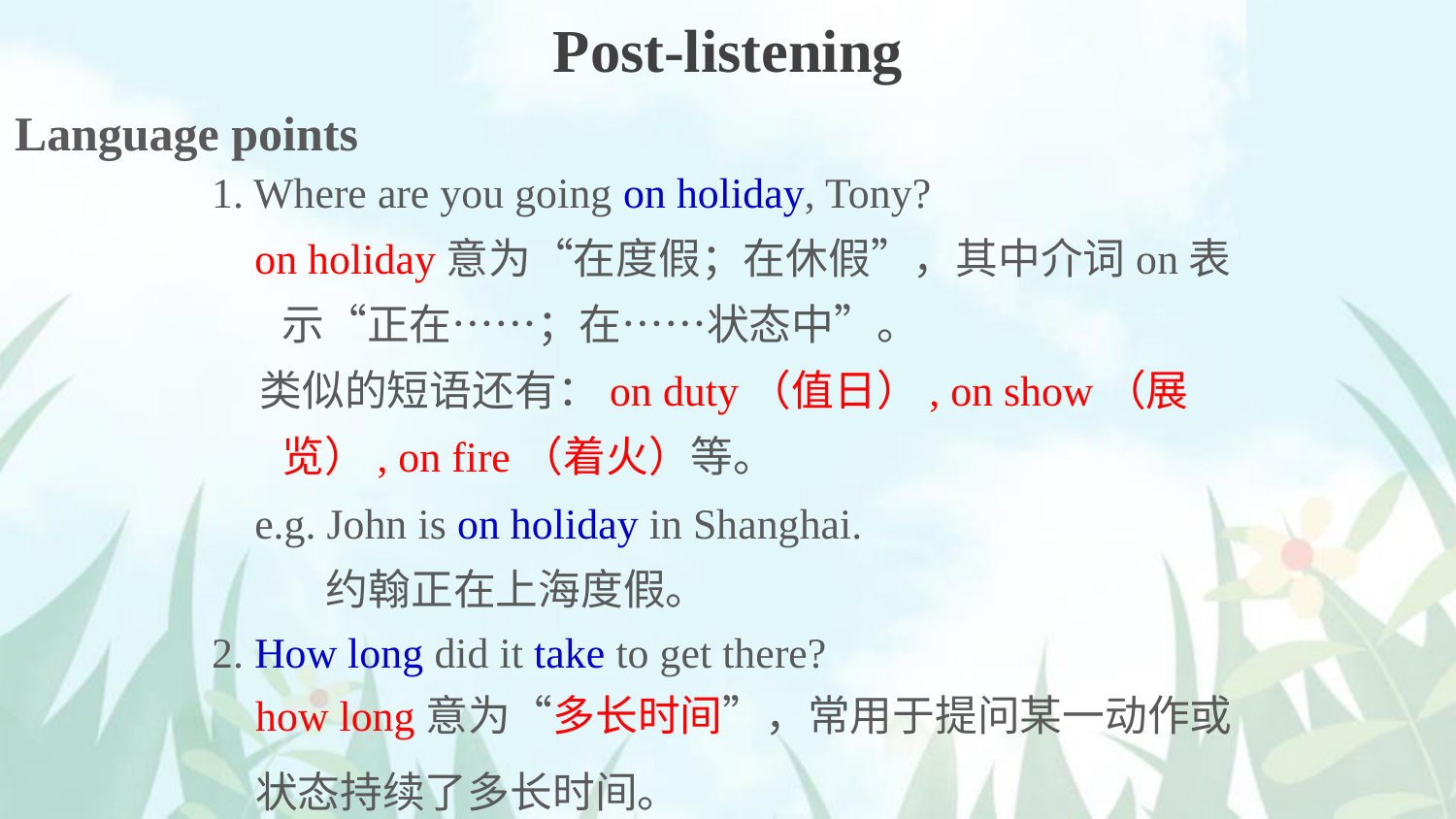

Post-listening
Language points
1. Where are you going on holiday, Tony?
    on holiday意为“在度假；在休假”，其中介词on表示“正在……；在……状态中”。
    类似的短语还有：on duty（值日）, on show（展览）, on fire（着火）等。
    e.g. John is on holiday in Shanghai.
           约翰正在上海度假。

2. How long did it take to get there?
how long意为“多长时间”，常用于提问某一动作或状态持续了多长时间。